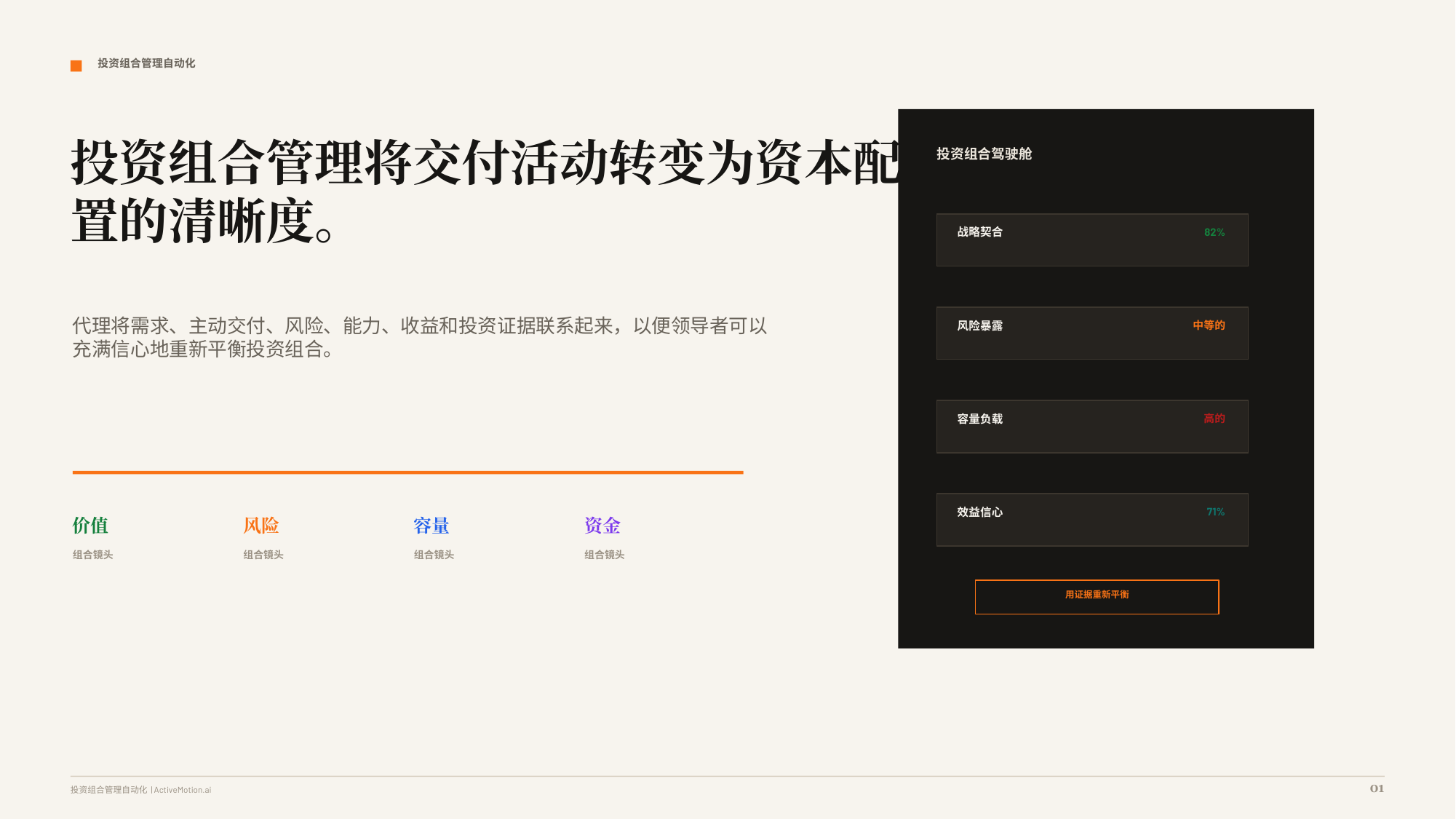

投资组合管理自动化

投资组合管理将交付活动转变为资本配置的清晰度。
投资组合驾驶舱

战略契合
82%

代理将需求、主动交付、风险、能力、收益和投资证据联系起来，以便领导者可以充满信心地重新平衡投资组合。
风险暴露
中等的

容量负载
高的

效益信心
71%
价值
风险
容量
资金
组合镜头
组合镜头
组合镜头
组合镜头

用证据重新平衡

01
投资组合管理自动化 | ActiveMotion.ai